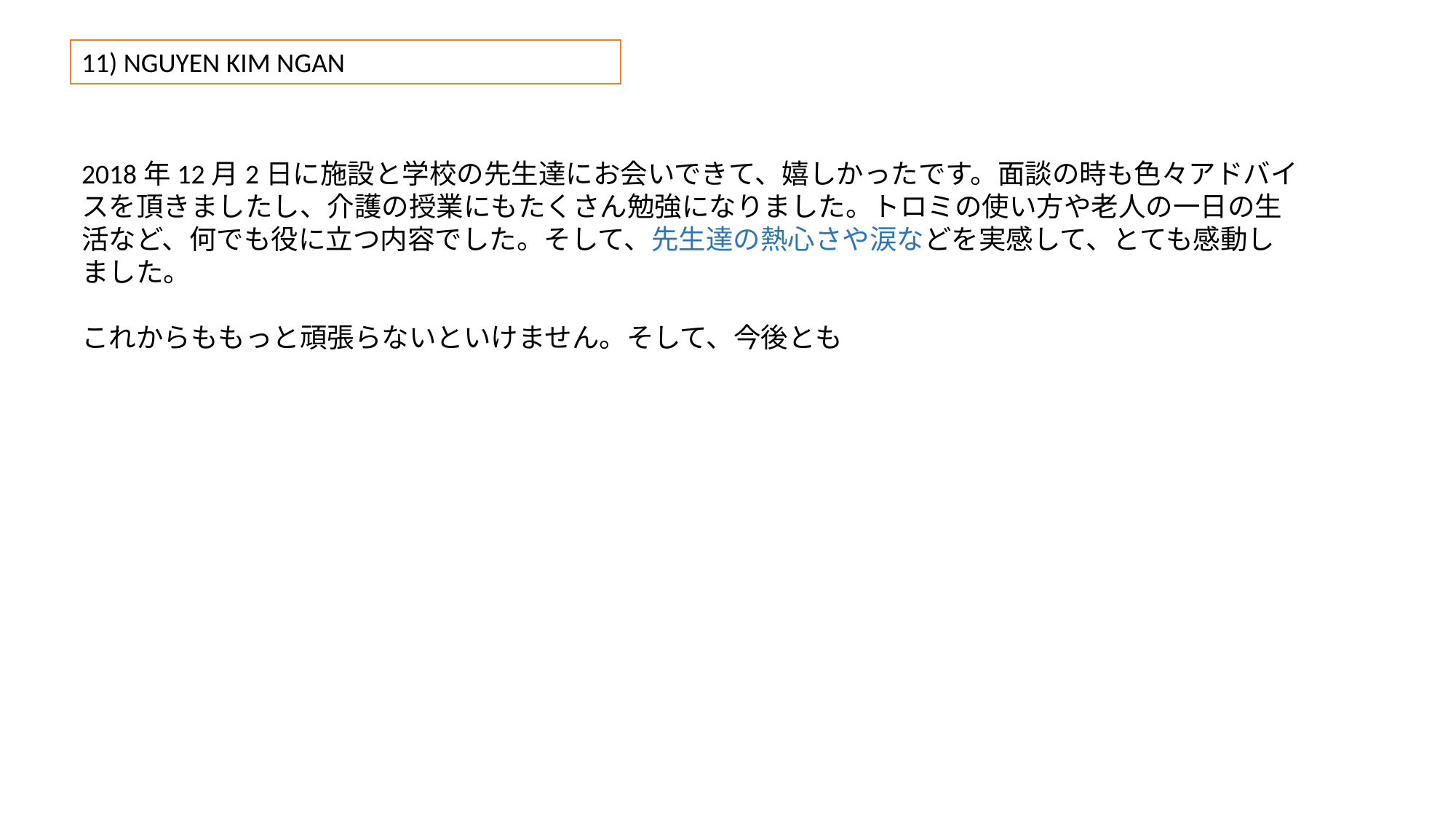

11) NGUYEN KIM NGAN
2018年12月2日に施設と学校の先生達にお会いできて、嬉しかったです。面談の時も色々アドバイスを頂きましたし、介護の授業にもたくさん勉強になりました。トロミの使い方や老人の一日の生活など、何でも役に立つ内容でした。そして、先生達の熱心さや涙などを実感して、とても感動しました。

これからももっと頑張らないといけません。そして、今後とも